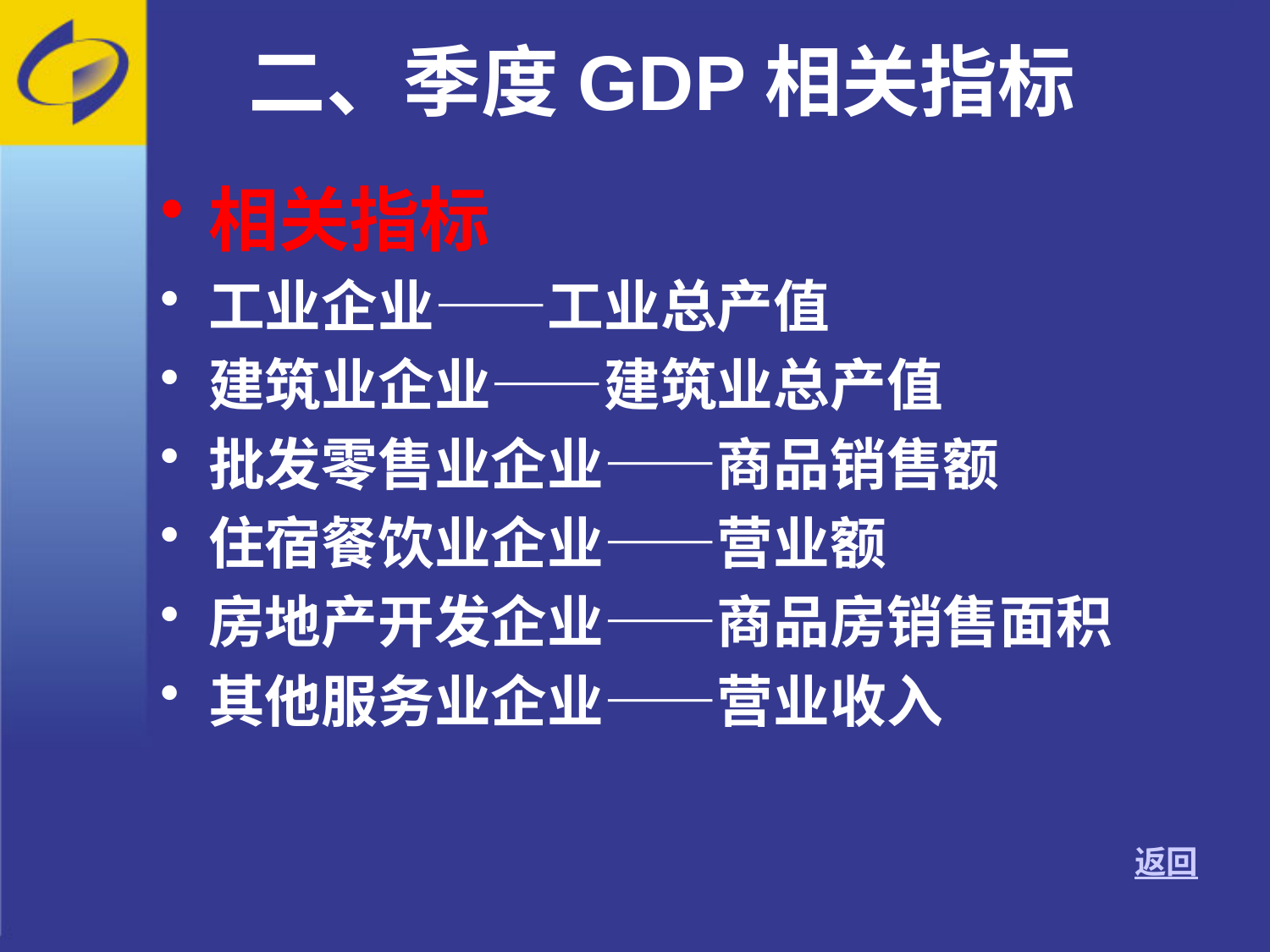

# 二、季度GDP相关指标
相关指标
工业企业——工业总产值
建筑业企业——建筑业总产值
批发零售业企业——商品销售额
住宿餐饮业企业——营业额
房地产开发企业——商品房销售面积
其他服务业企业——营业收入

返回